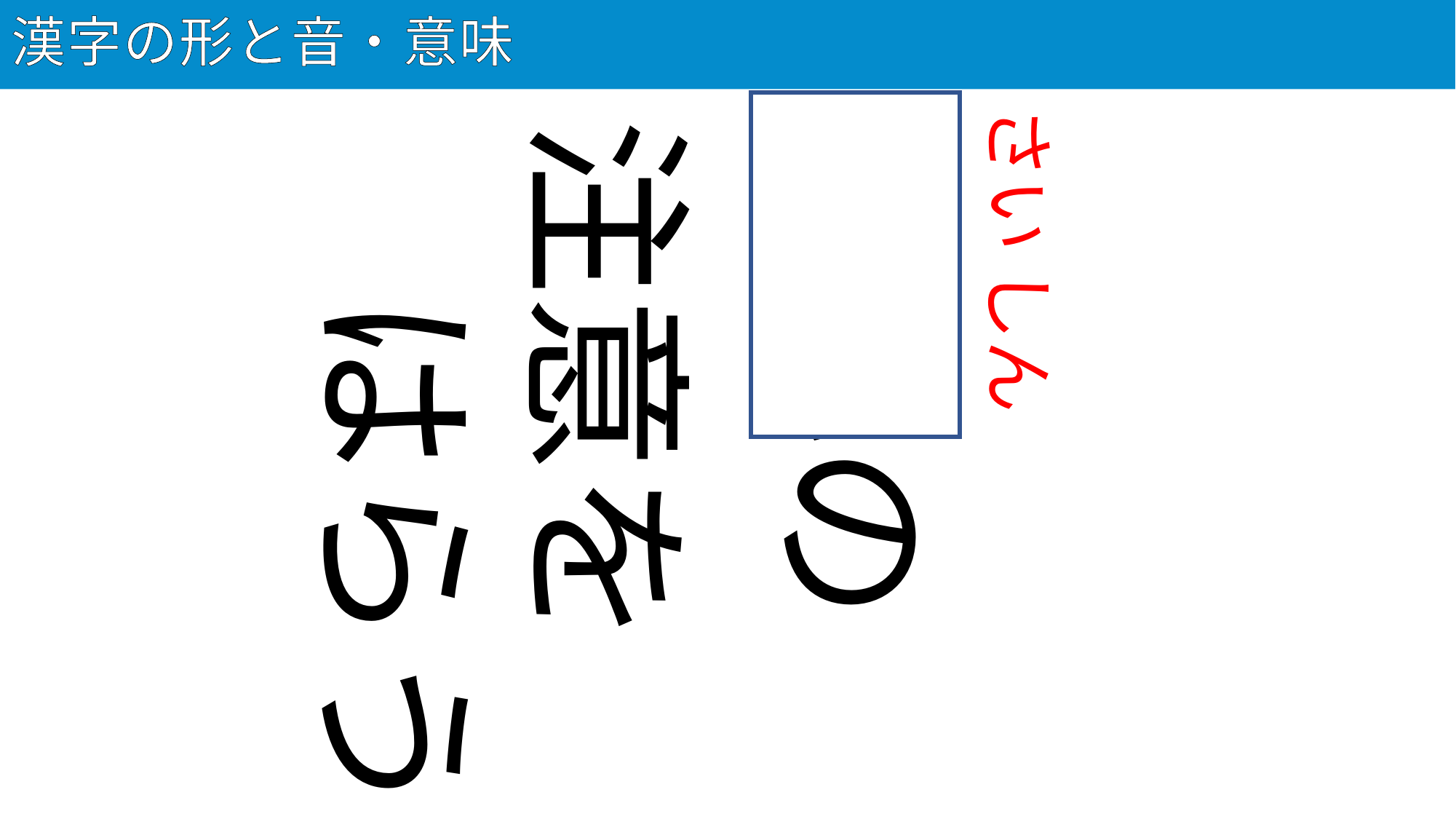

# 漢字の形と音・意味
27
細心の

さい しん
注意を
　はらう